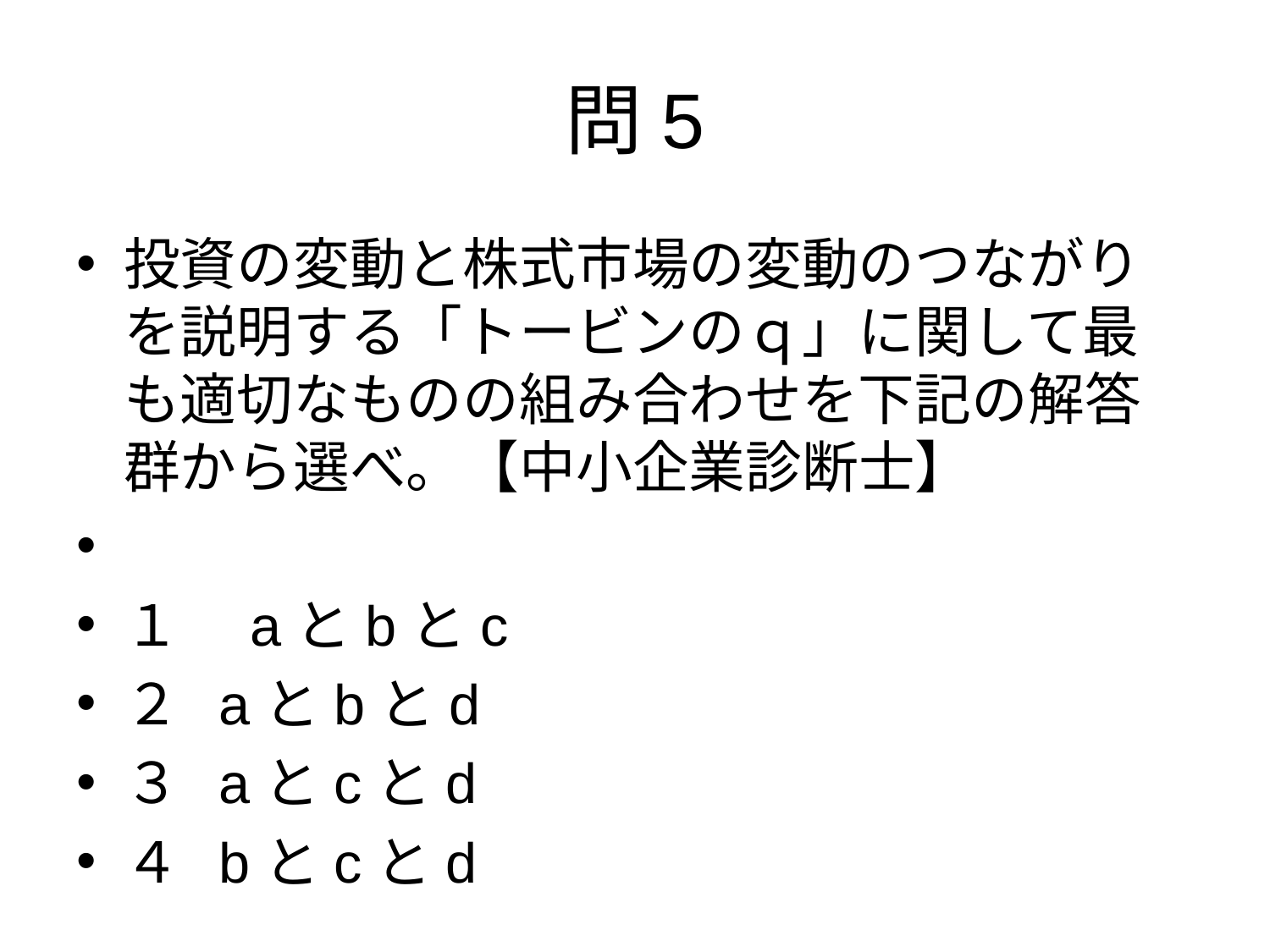

# 問5
投資の変動と株式市場の変動のつながりを説明する「トービンのｑ」に関して最も適切なものの組み合わせを下記の解答群から選べ。【中小企業診断士】

１　aとbとc
２  aとbとd
３  aとcとd
４  bとcとd